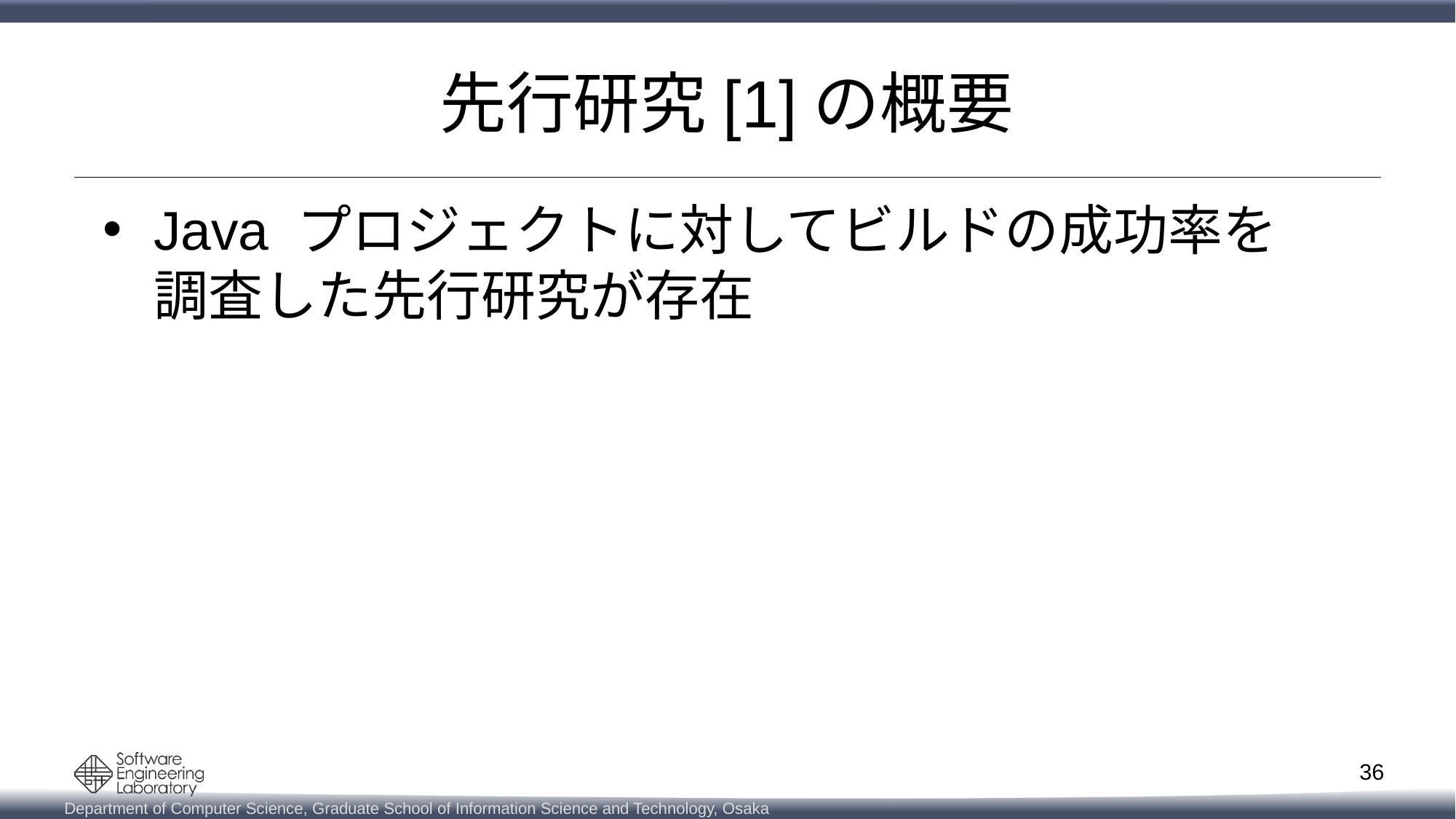

# 先行研究[1]の概要
Java プロジェクトに対してビルドの成功率を
調査した先行研究が存在

36